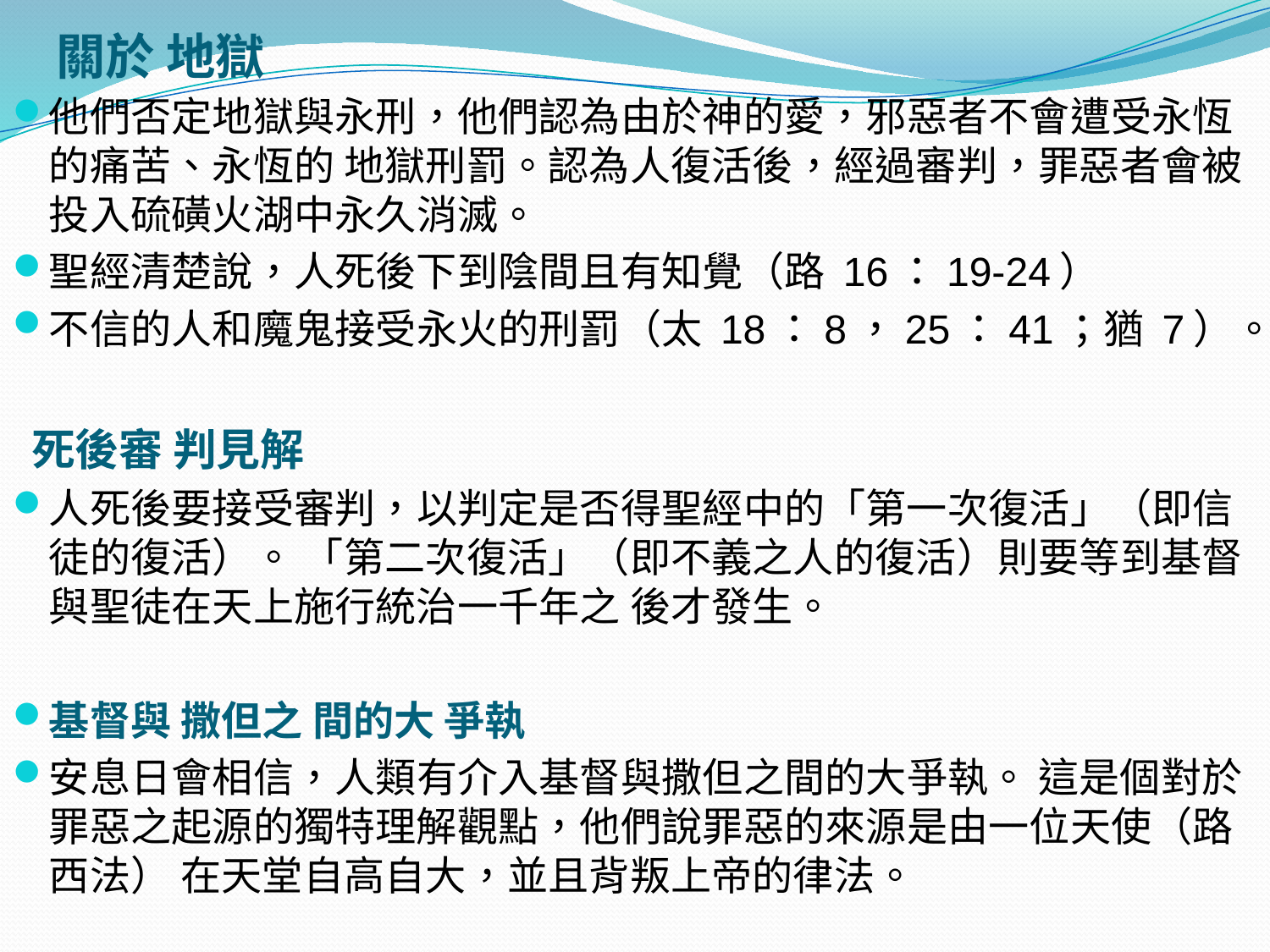

# 關於 地獄
他們否定地獄與永刑，他們認為由於神的愛，邪惡者不會遭受永恆的痛苦、永恆的 地獄刑罰。認為人復活後，經過審判，罪惡者會被投入硫磺火湖中永久消滅。
聖經清楚說，人死後下到陰間且有知覺（路 16：19-24）
不信的人和魔鬼接受永火的刑罰（太 18：8，25：41；猶 7）。

 死後審 判見解
人死後要接受審判，以判定是否得聖經中的「第一次復活」（即信徒的復活）。 「第二次復活」（即不義之人的復活）則要等到基督與聖徒在天上施行統治一千年之 後才發生。

基督與 撒但之 間的大 爭執
安息日會相信，人類有介入基督與撒但之間的大爭執。 這是個對於罪惡之起源的獨特理解觀點，他們說罪惡的來源是由一位天使（路西法） 在天堂自高自大，並且背叛上帝的律法。